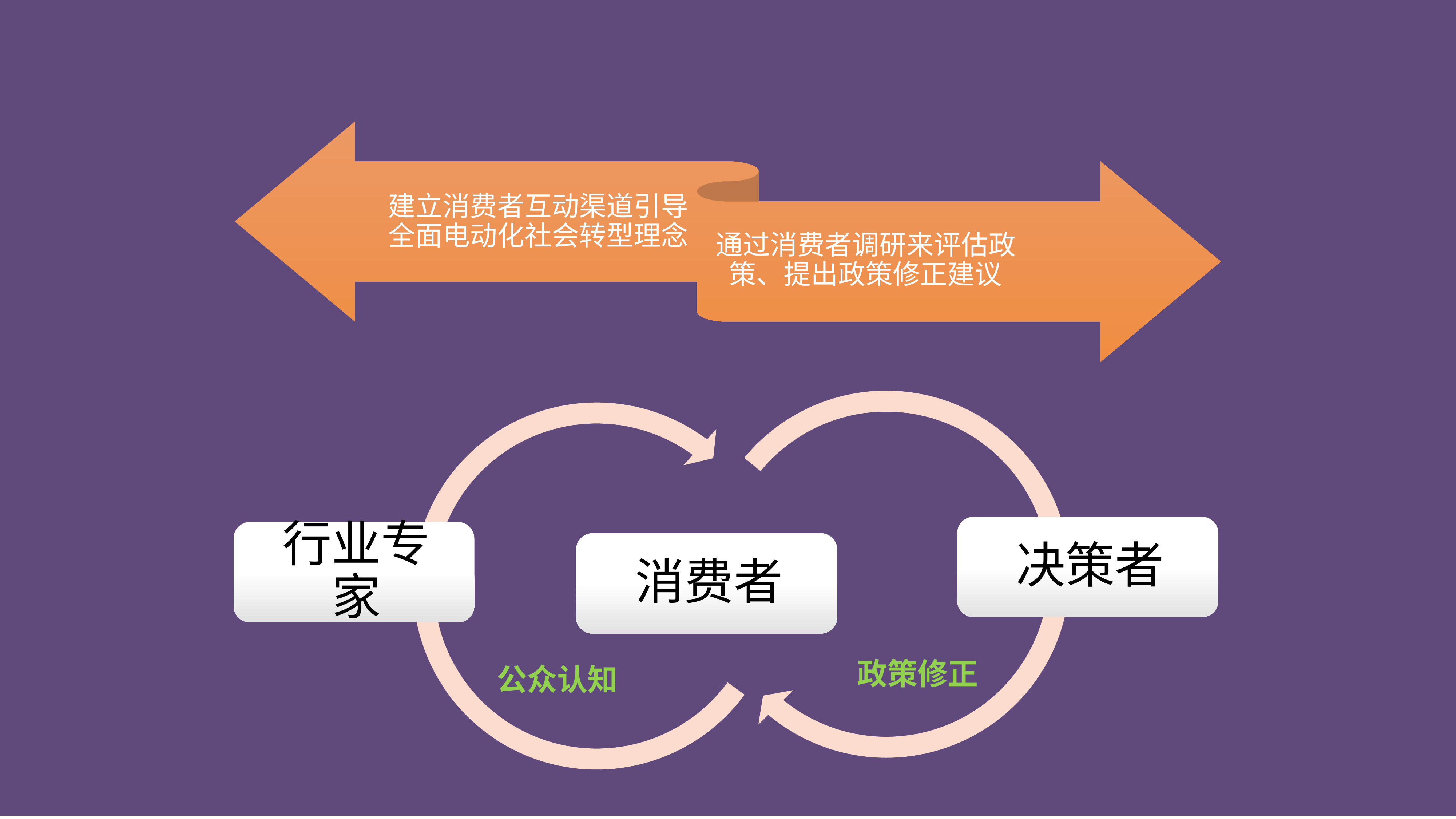

建立消费者互动渠道引导全面电动化社会转型理念
通过消费者调研来评估政策、提出政策修正建议
消费者
行业专家
决策者
政策修正

公众认知